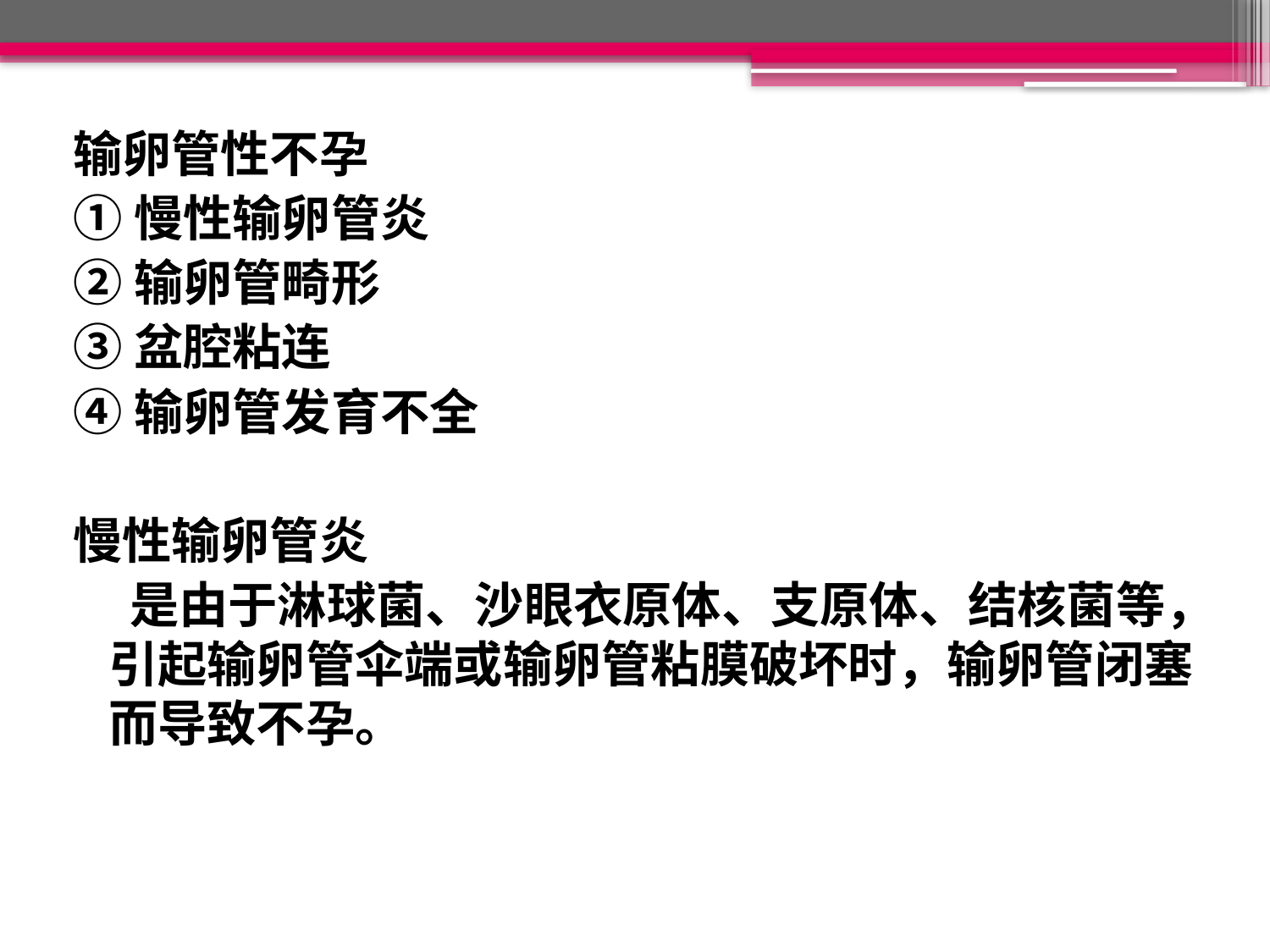

输卵管性不孕
①慢性输卵管炎
②输卵管畸形
③盆腔粘连
④输卵管发育不全

慢性输卵管炎
    是由于淋球菌、沙眼衣原体、支原体、结核菌等，引起输卵管伞端或输卵管粘膜破坏时，输卵管闭塞而导致不孕。